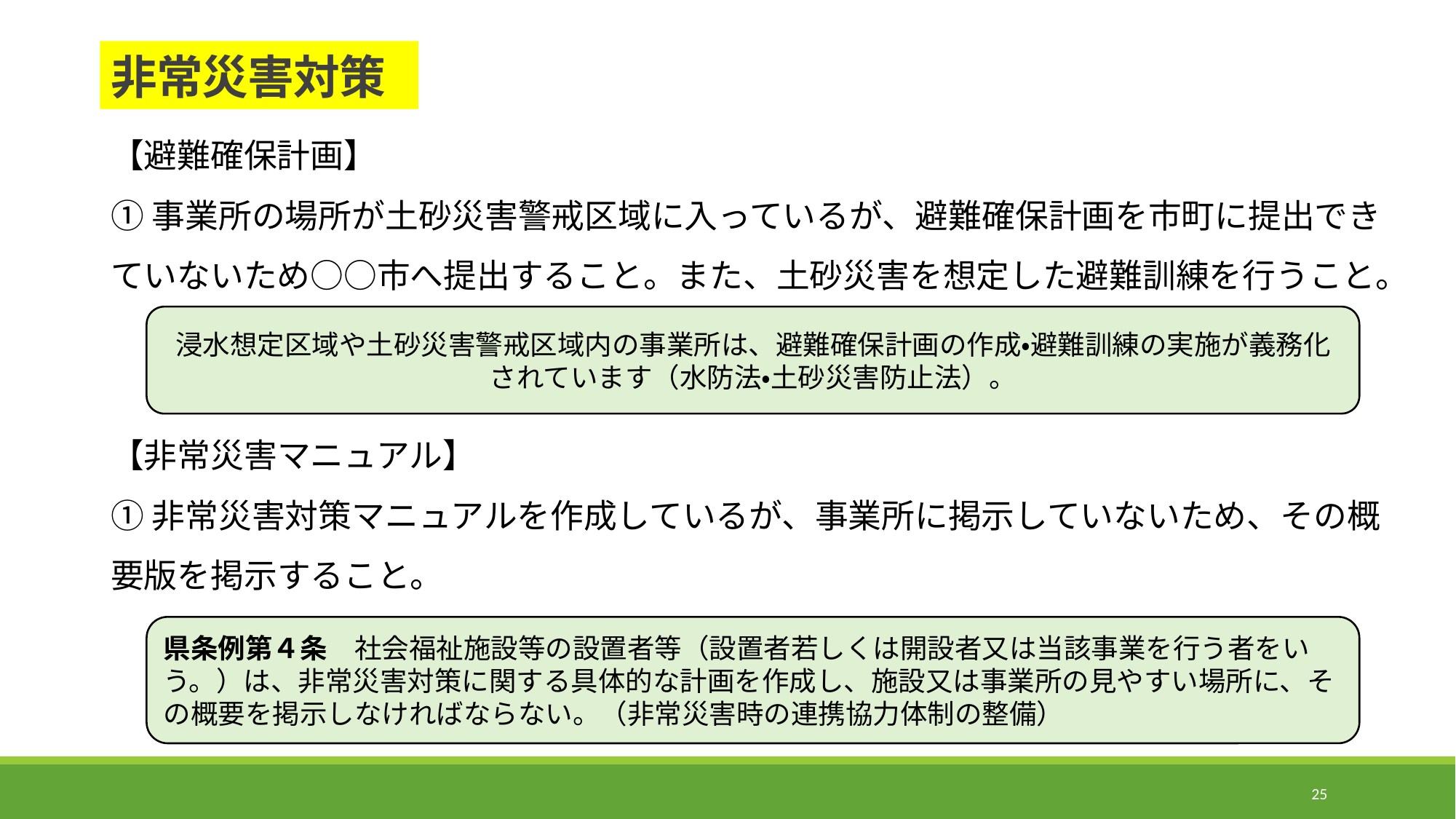

# 非常災害対策
【避難確保計画】
①事業所の場所が土砂災害警戒区域に入っているが、避難確保計画を市町に提出できていないため○○市へ提出すること。また、土砂災害を想定した避難訓練を行うこと。

【非常災害マニュアル】
①非常災害対策マニュアルを作成しているが、事業所に掲示していないため、その概要版を掲示すること。
浸水想定区域や土砂災害警戒区域内の事業所は、避難確保計画の作成・避難訓練の実施が義務化されています（水防法・土砂災害防止法）。
県条例第４条　社会福祉施設等の設置者等（設置者若しくは開設者又は当該事業を行う者をいう。）は、非常災害対策に関する具体的な計画を作成し、施設又は事業所の見やすい場所に、その概要を掲示しなければならない。（非常災害時の連携協力体制の整備）
25